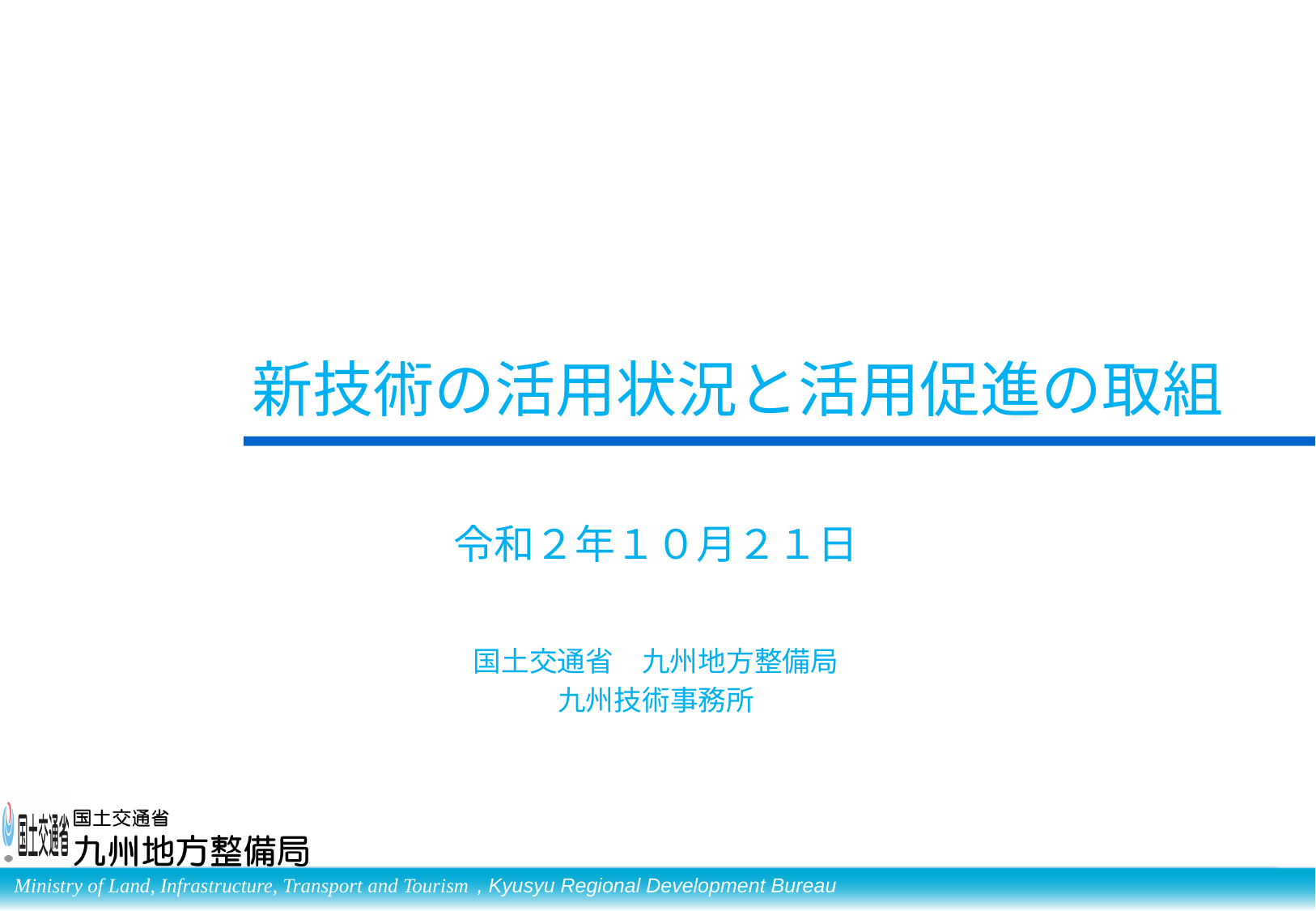

# 新技術の活用状況と活用促進の取組
令和２年１０月２１日
国土交通省　九州地方整備局
九州技術事務所
, Kyusyu Regional Development Bureau